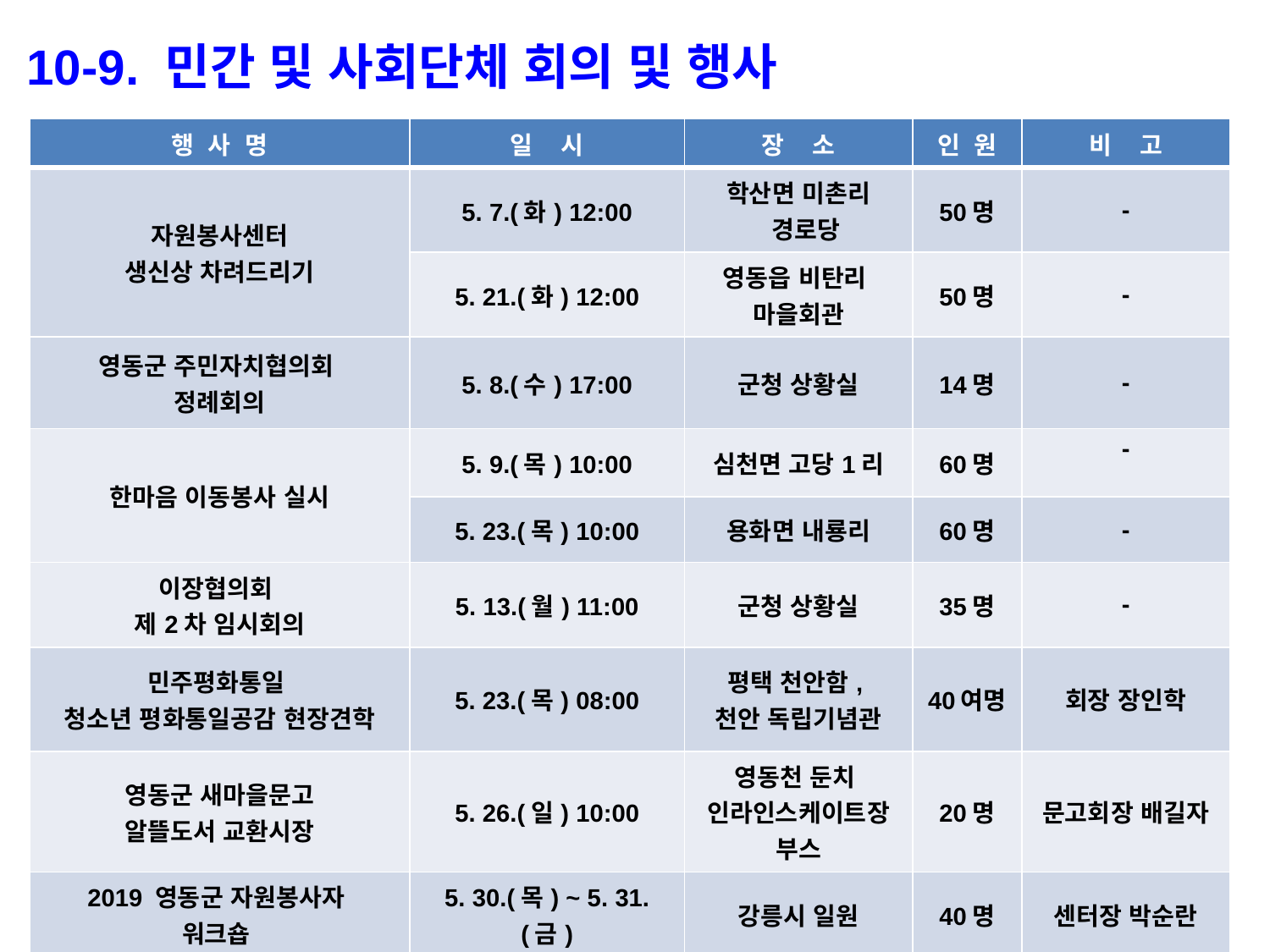

10-9. 민간 및 사회단체 회의 및 행사
| 행 사 명 | 일 시 | 장 소 | 인 원 | 비 고 |
| --- | --- | --- | --- | --- |
| 자원봉사센터 생신상 차려드리기 | 5. 7.(화) 12:00 | 학산면 미촌리 경로당 | 50명 | - |
|  | 5. 21.(화) 12:00 | 영동읍 비탄리 마을회관 | 50명 | - |
| 영동군 주민자치협의회 정례회의 | 5. 8.(수) 17:00 | 군청 상황실 | 14명 | - |
| 한마음 이동봉사 실시 | 5. 9.(목) 10:00 | 심천면 고당1리 | 60명 | - |
|  | 5. 23.(목) 10:00 | 용화면 내룡리 | 60명 | - |
| 이장협의회 제2차 임시회의 | 5. 13.(월) 11:00 | 군청 상황실 | 35명 | - |
| 민주평화통일 청소년 평화통일공감 현장견학 | 5. 23.(목) 08:00 | 평택 천안함, 천안 독립기념관 | 40여명 | 회장 장인학 |
| 영동군 새마을문고 알뜰도서 교환시장 | 5. 26.(일) 10:00 | 영동천 둔치 인라인스케이트장 부스 | 20명 | 문고회장 배길자 |
| 2019 영동군 자원봉사자 워크숍 | 5. 30.(목) ~ 5. 31.(금) | 강릉시 일원 | 40명 | 센터장 박순란 |